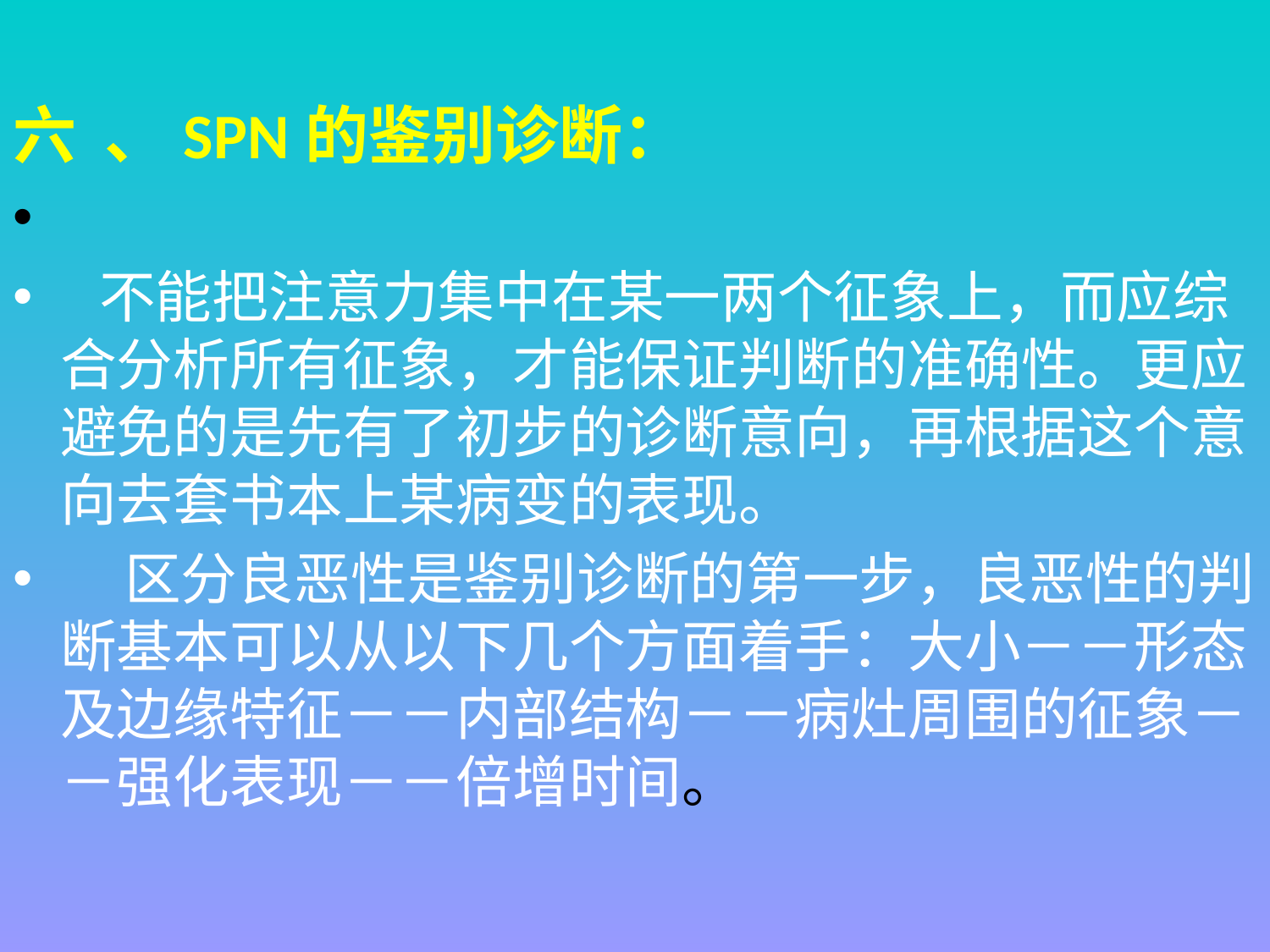

六  、SPN的鉴别诊断：

  不能把注意力集中在某一两个征象上，而应综合分析所有征象，才能保证判断的准确性。更应避免的是先有了初步的诊断意向，再根据这个意向去套书本上某病变的表现。
    区分良恶性是鉴别诊断的第一步，良恶性的判断基本可以从以下几个方面着手：大小－－形态及边缘特征－－内部结构－－病灶周围的征象－－强化表现－－倍增时间。